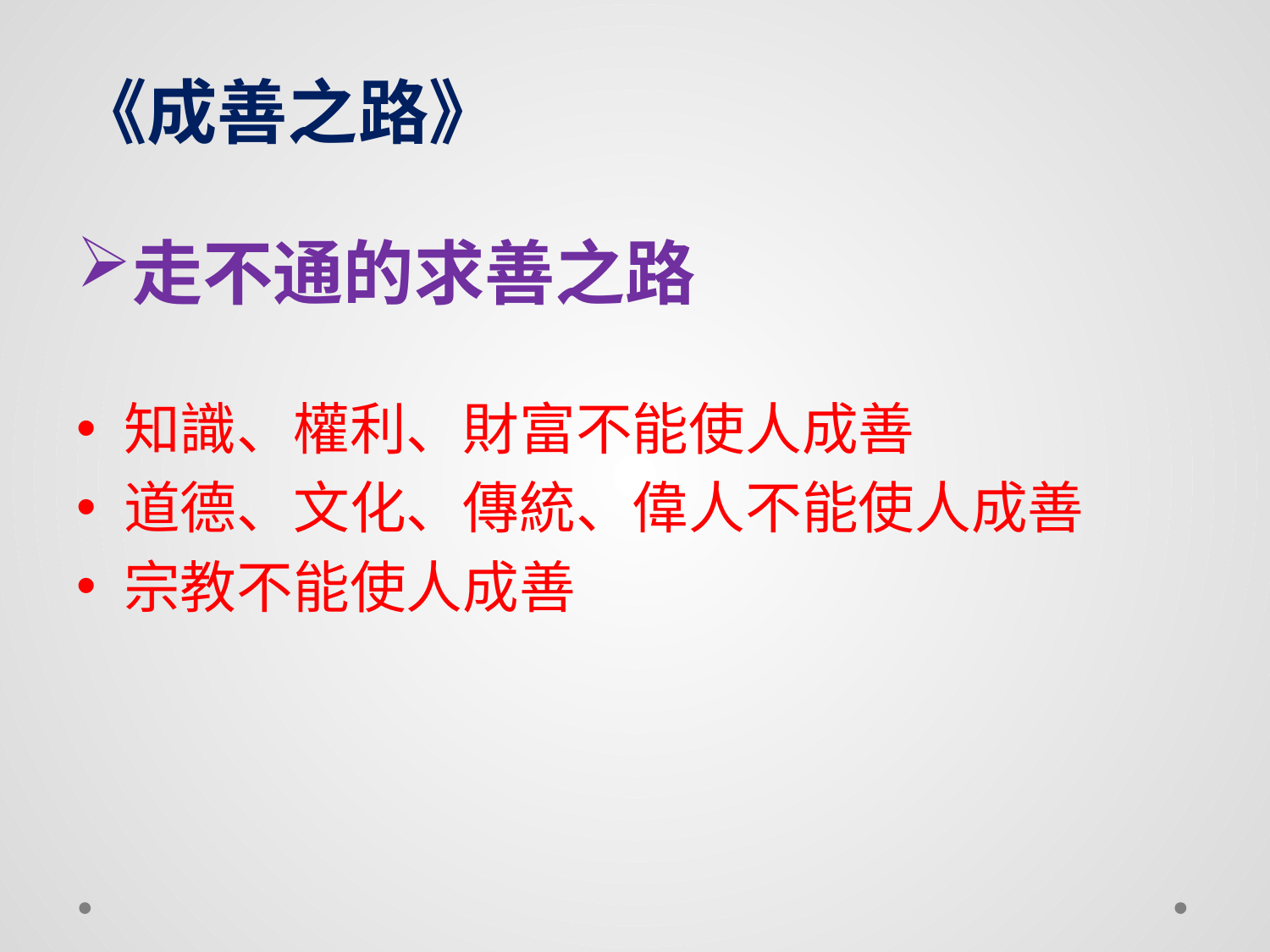

# 《成善之路》
走不通的求善之路

知識、權利、財富不能使人成善
道德、文化、傳統、偉人不能使人成善
宗教不能使人成善